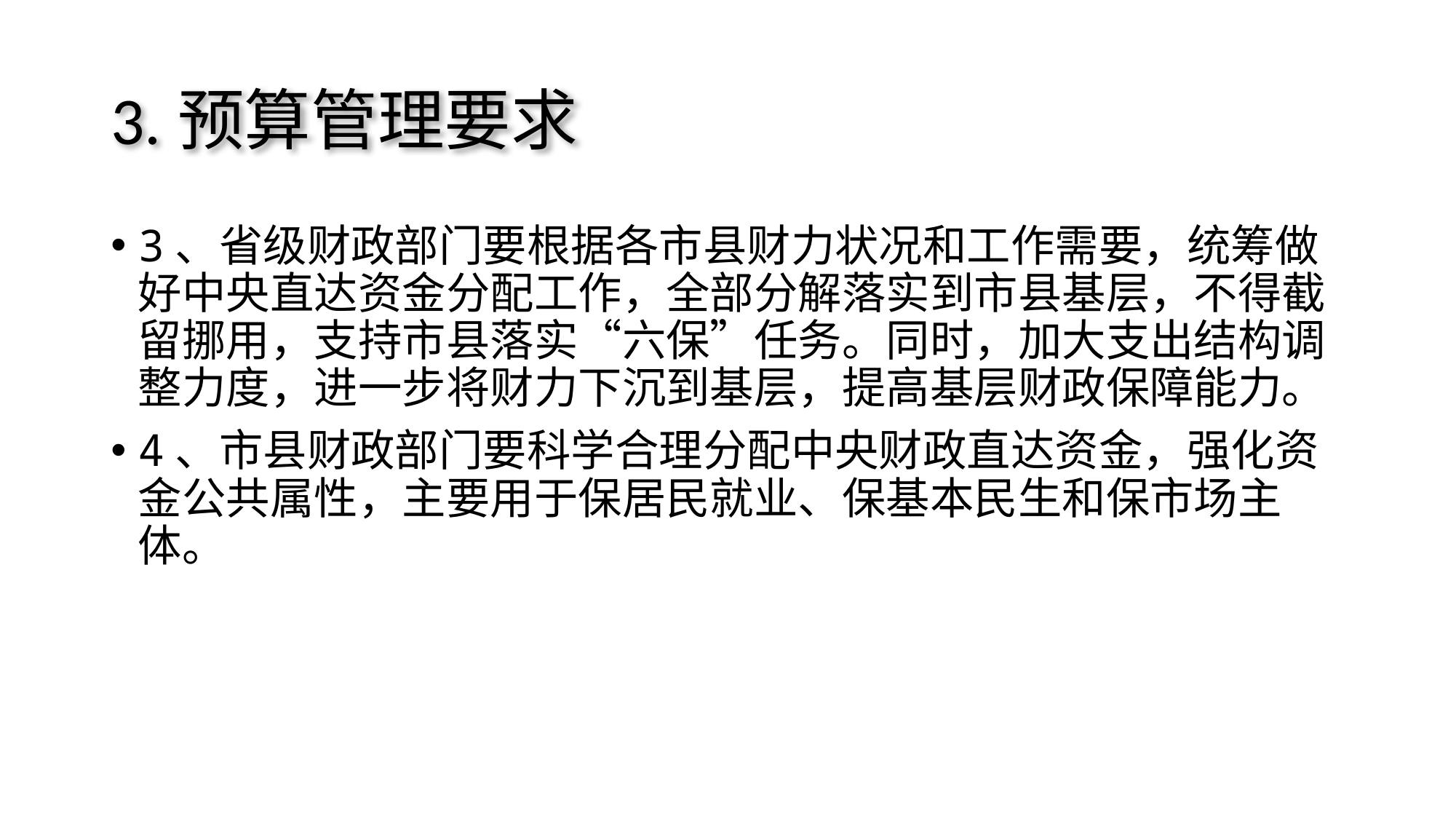

# 3.预算管理要求
3、省级财政部门要根据各市县财力状况和工作需要，统筹做好中央直达资金分配工作，全部分解落实到市县基层，不得截留挪用，支持市县落实“六保”任务。同时，加大支出结构调整力度，进一步将财力下沉到基层，提高基层财政保障能力。
4、市县财政部门要科学合理分配中央财政直达资金，强化资金公共属性，主要用于保居民就业、保基本民生和保市场主体。

9